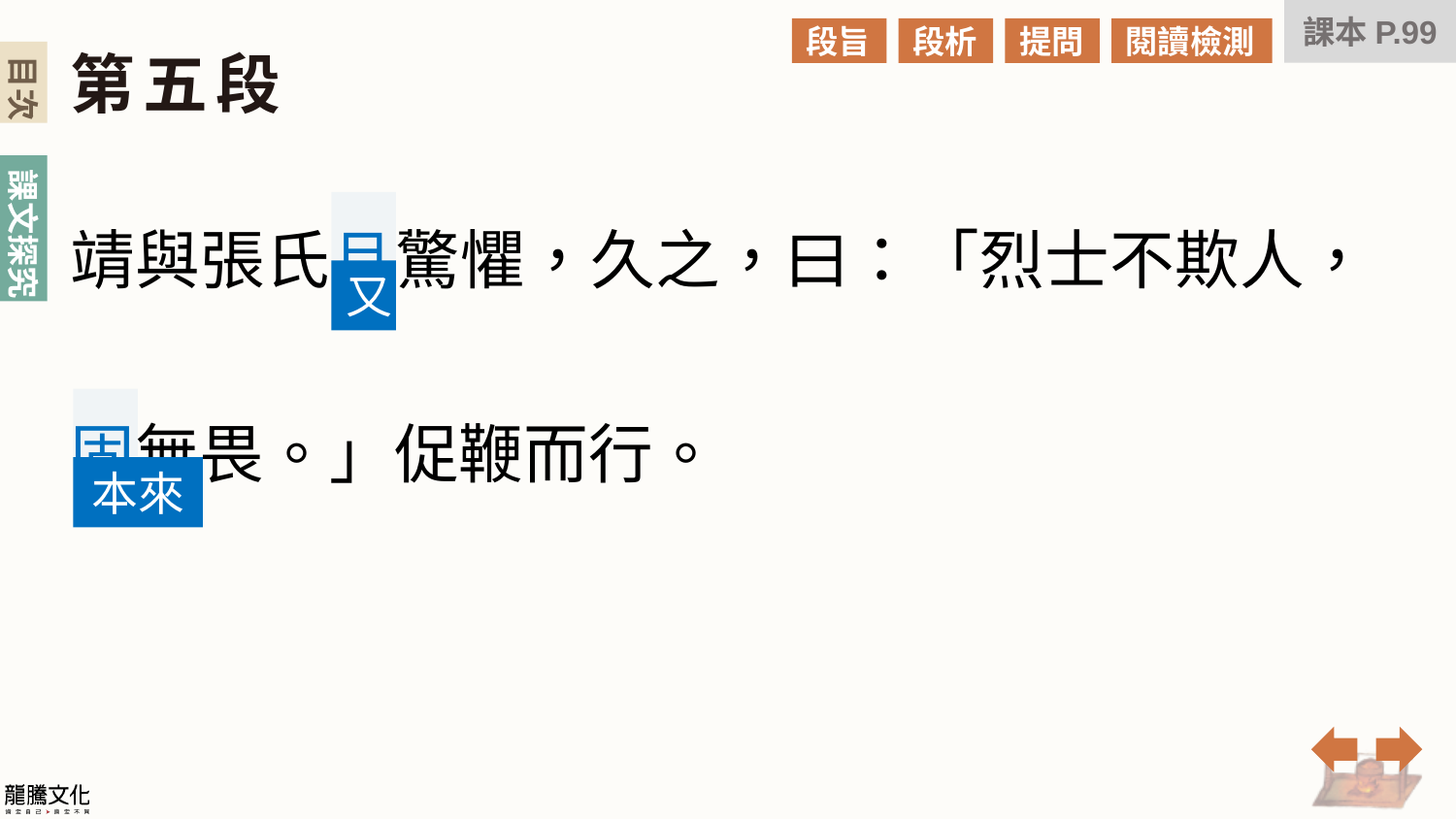

課本P.99
段旨
段析
提問
閱讀檢測
第五段
靖與張氏且驚懼，久之，曰：「烈士不欺人，固無畏。」促鞭而行。

又

本來